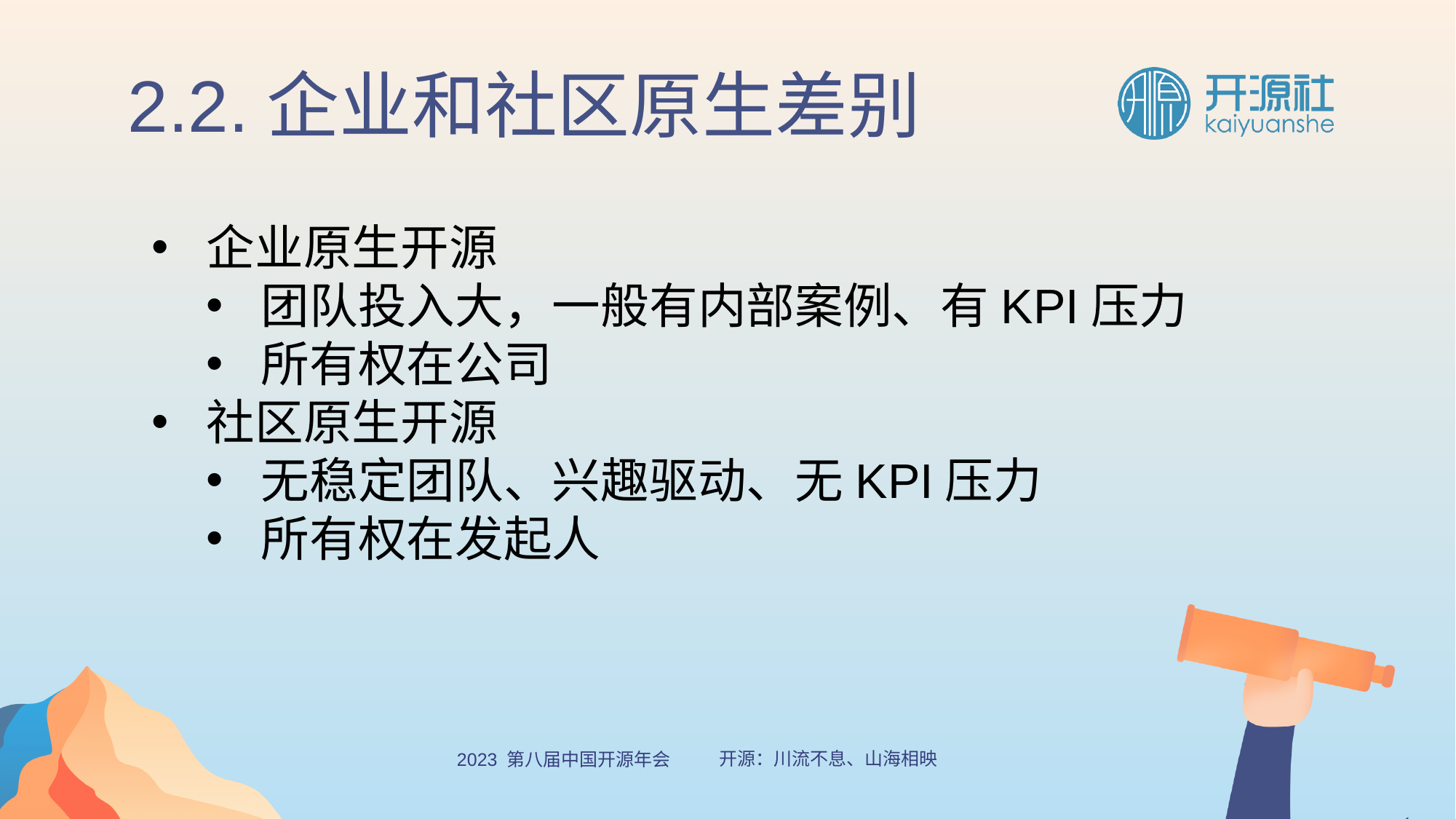

2.2.企业和社区原生差别
企业原生开源
团队投入大，一般有内部案例、有KPI压力
所有权在公司
社区原生开源
无稳定团队、兴趣驱动、无KPI压力
所有权在发起人